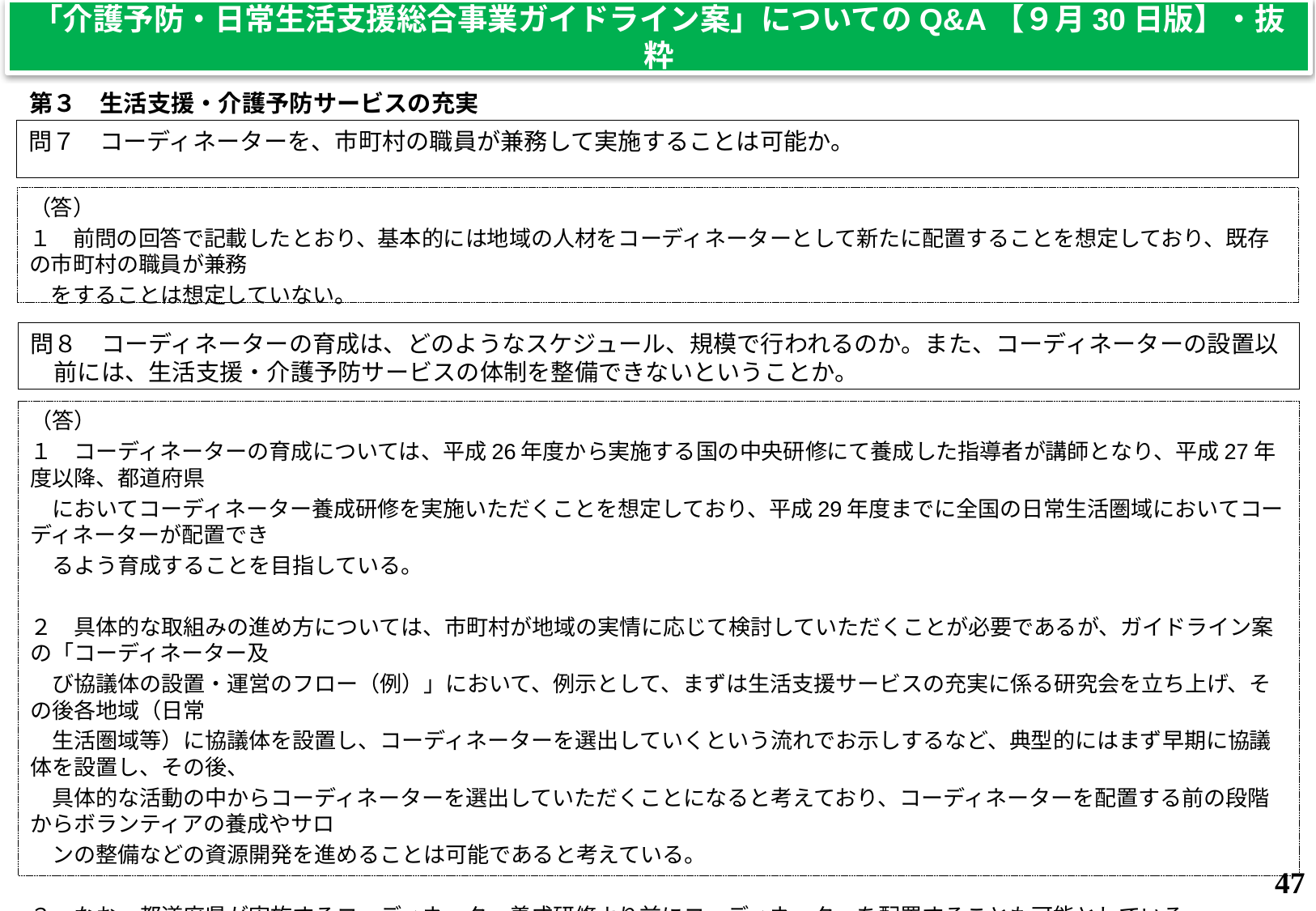

「介護予防・日常生活支援総合事業ガイドライン案」についてのQ&A【９月30日版】・抜粋
第３　生活支援・介護予防サービスの充実
問７　コーディネーターを、市町村の職員が兼務して実施することは可能か。
（答）
１　前問の回答で記載したとおり、基本的には地域の人材をコーディネーターとして新たに配置することを想定しており、既存の市町村の職員が兼務
　をすることは想定していない。
問８　コーディネーターの育成は、どのようなスケジュール、規模で行われるのか。また、コーディネーターの設置以前には、生活支援・介護予防サービスの体制を整備できないということか。
（答）
１　コーディネーターの育成については、平成26年度から実施する国の中央研修にて養成した指導者が講師となり、平成27年度以降、都道府県
　においてコーディネーター養成研修を実施いただくことを想定しており、平成29年度までに全国の日常生活圏域においてコーディネーターが配置でき
　るよう育成することを目指している。

２　具体的な取組みの進め方については、市町村が地域の実情に応じて検討していただくことが必要であるが、ガイドライン案の「コーディネーター及
　び協議体の設置・運営のフロー（例）」において、例示として、まずは生活支援サービスの充実に係る研究会を立ち上げ、その後各地域（日常
　生活圏域等）に協議体を設置し、コーディネーターを選出していくという流れでお示しするなど、典型的にはまず早期に協議体を設置し、その後、
　具体的な活動の中からコーディネーターを選出していただくことになると考えており、コーディネーターを配置する前の段階からボランティアの養成やサロ
　ンの整備などの資源開発を進めることは可能であると考えている。

３　なお、都道府県が実施するコーディネーター養成研修より前にコーディネーターを配置することも可能としている。
　※平成26年度は、コーディネーターの配置や協議体の設置等について、できる限り早期に取り組んでいただきたいという趣旨から、地域支援事業
　の任意事業において財源措置（５億円を計上）をしている。
47